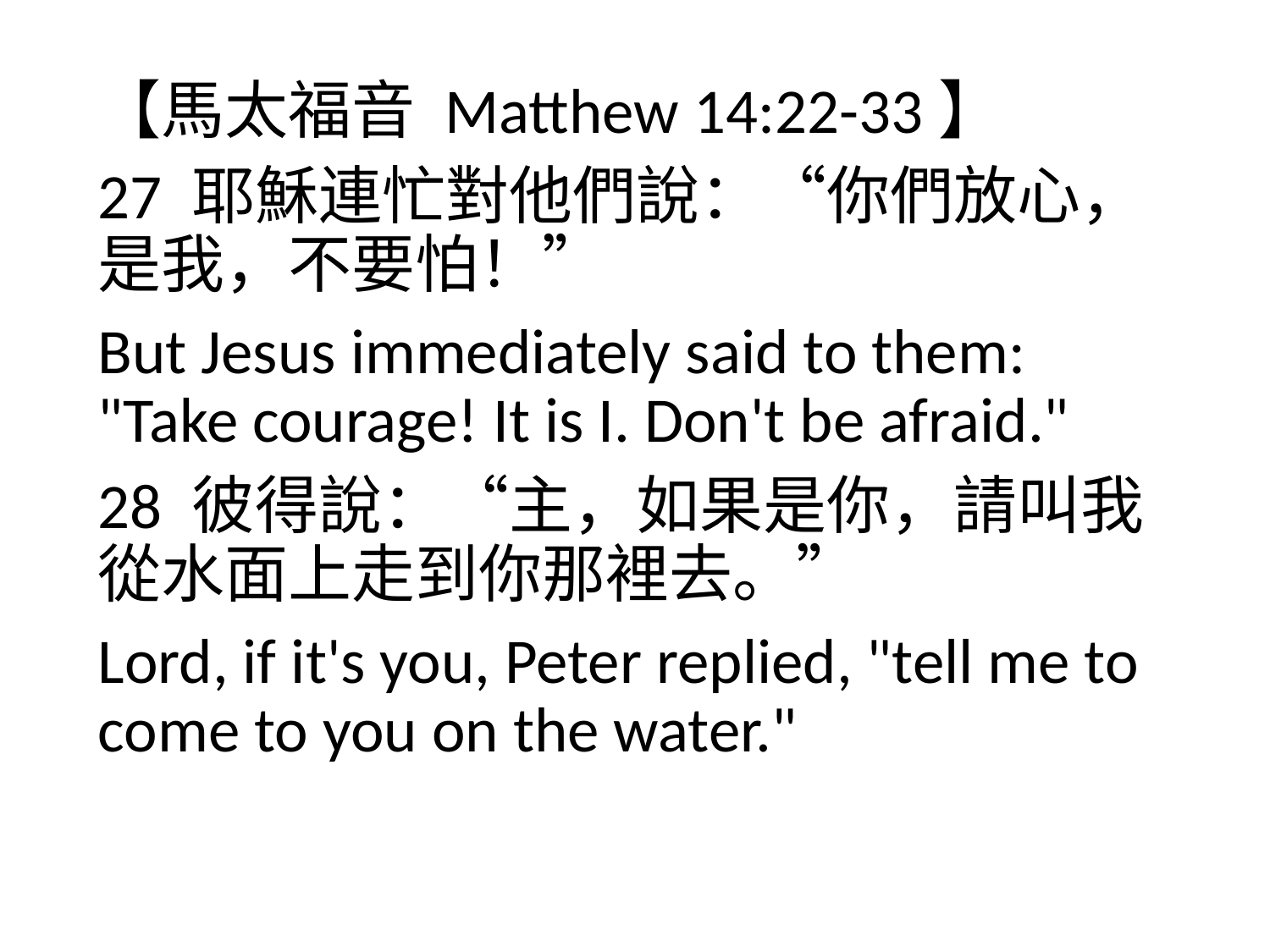

【馬太福音 Matthew 14:22-33】
27 耶穌連忙對他們說：“你們放心，是我，不要怕！”
But Jesus immediately said to them: "Take courage! It is I. Don't be afraid."
28 彼得說：“主，如果是你，請叫我從水面上走到你那裡去。”
Lord, if it's you, Peter replied, "tell me to come to you on the water."